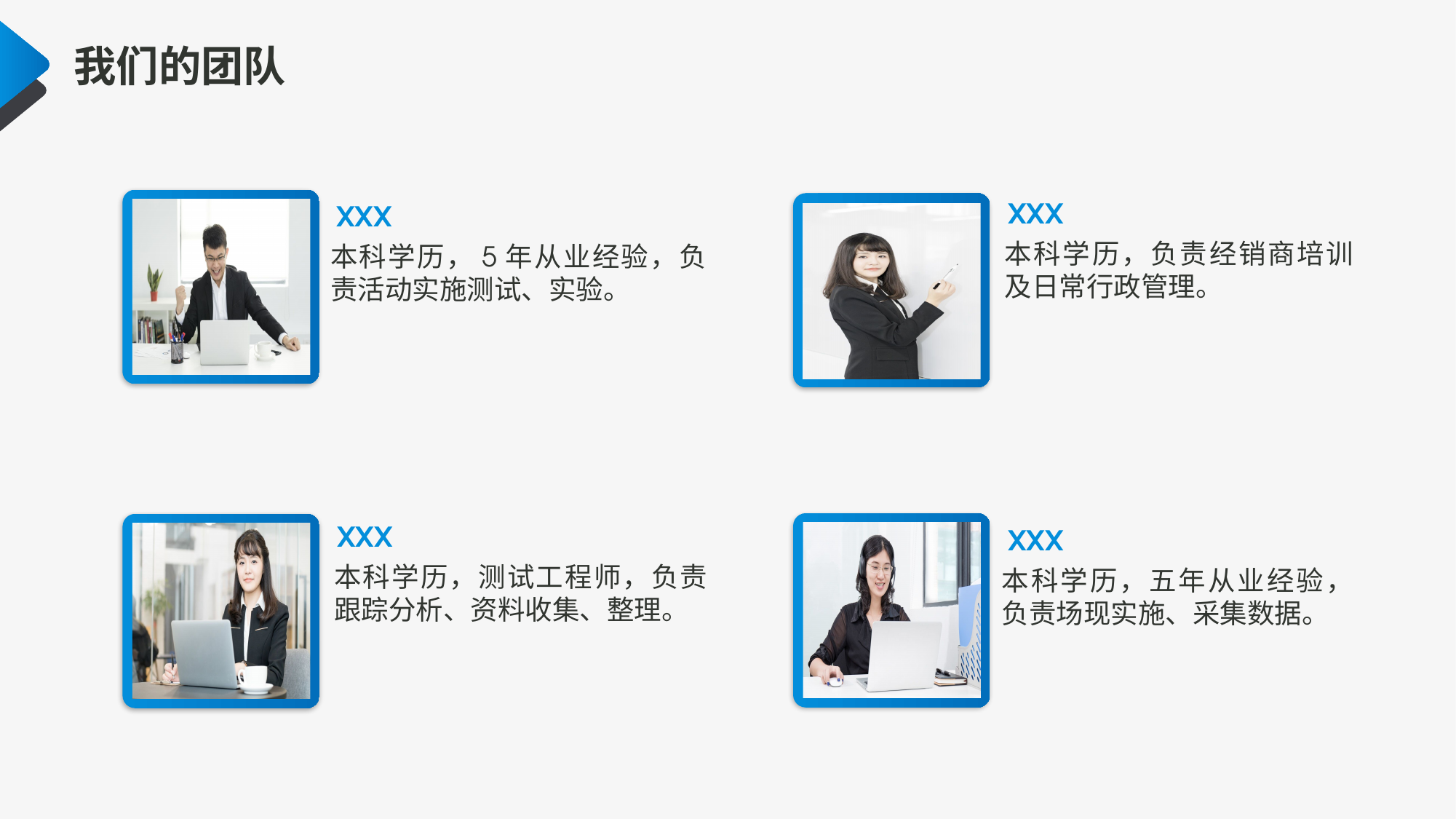

我们的团队

XXX

XXX

本科学历，负责经销商培训及日常行政管理。
本科学历，5年从业经验，负责活动实施测试、实验。

XXX
XXX

本科学历，测试工程师，负责跟踪分析、资料收集、整理。
本科学历，五年从业经验，负责场现实施、采集数据。